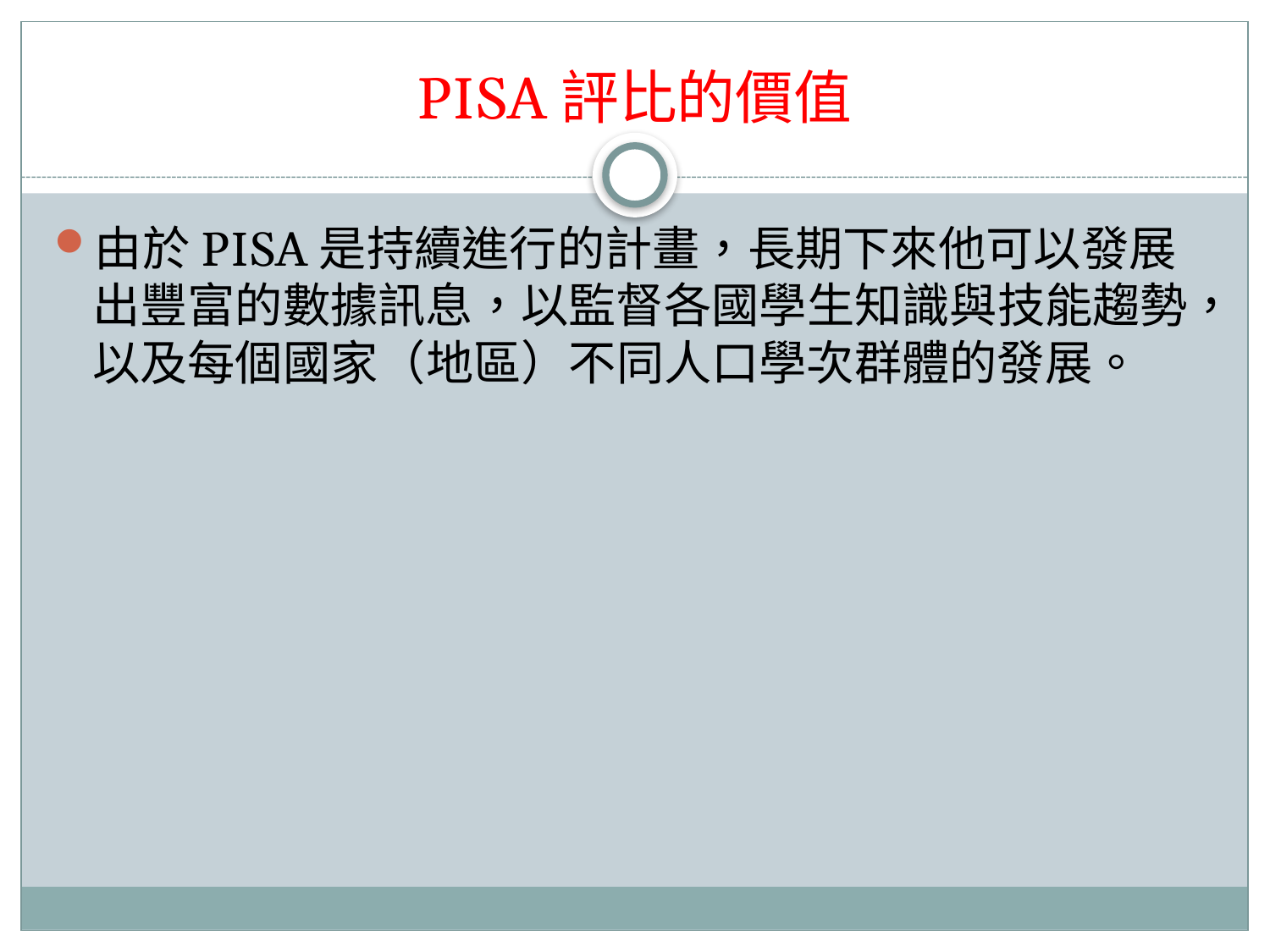

# PISA評比的價值
由於PISA是持續進行的計畫，長期下來他可以發展出豐富的數據訊息，以監督各國學生知識與技能趨勢，以及每個國家（地區）不同人口學次群體的發展。